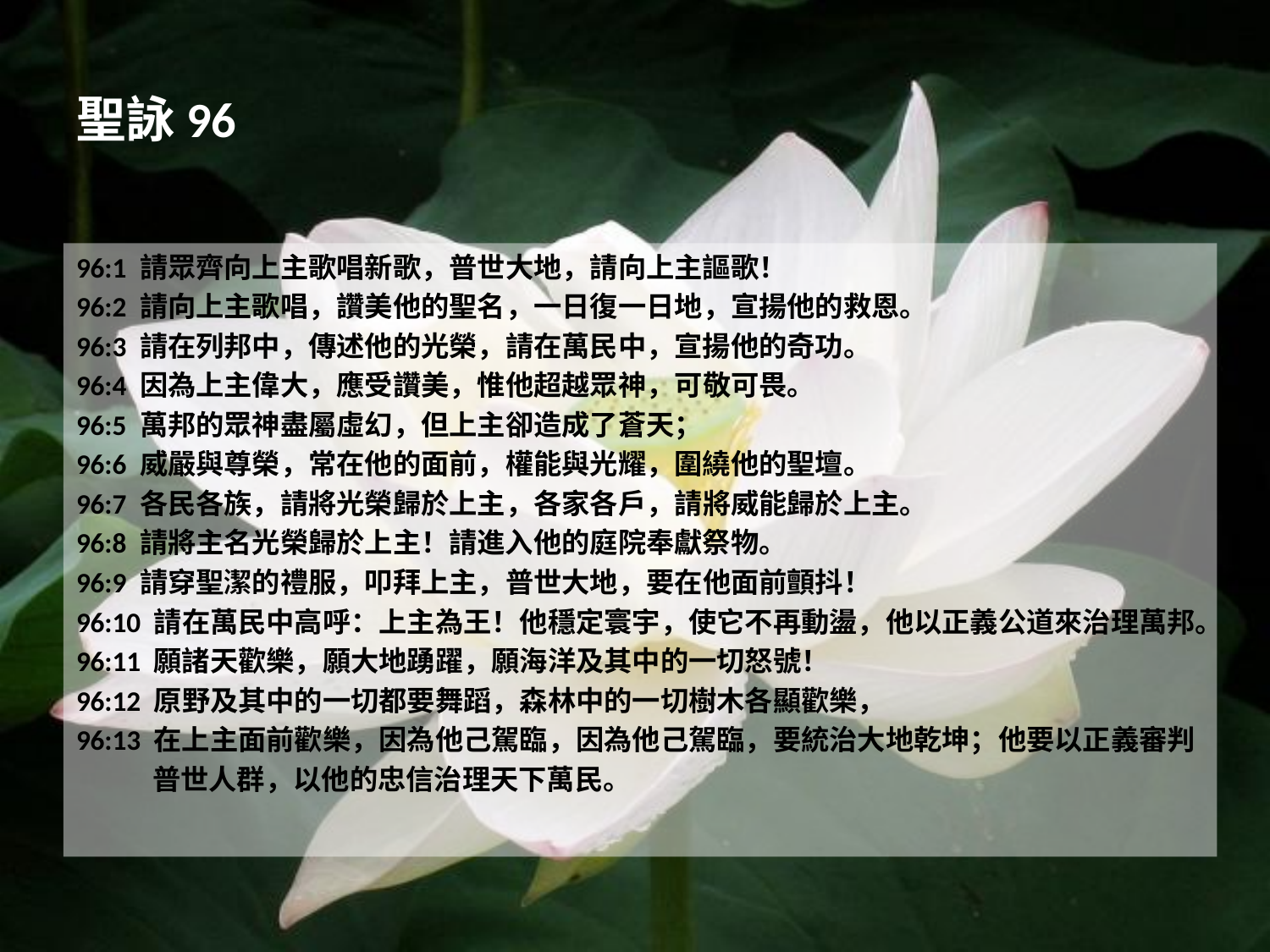

# 聖詠96

96:1 請眾齊向上主歌唱新歌，普世大地，請向上主謳歌！
96:2 請向上主歌唱，讚美他的聖名，一日復一日地，宣揚他的救恩。
96:3 請在列邦中，傳述他的光榮，請在萬民中，宣揚他的奇功。
96:4 因為上主偉大，應受讚美，惟他超越眾神，可敬可畏。
96:5 萬邦的眾神盡屬虛幻，但上主卻造成了蒼天；
96:6 威嚴與尊榮，常在他的面前，權能與光耀，圍繞他的聖壇。
96:7 各民各族，請將光榮歸於上主，各家各戶，請將威能歸於上主。
96:8 請將主名光榮歸於上主！請進入他的庭院奉獻祭物。
96:9 請穿聖潔的禮服，叩拜上主，普世大地，要在他面前顫抖！
96:10 請在萬民中高呼：上主為王！他穩定寰宇，使它不再動盪，他以正義公道來治理萬邦。
96:11 願諸天歡樂，願大地踴躍，願海洋及其中的一切怒號！
96:12 原野及其中的一切都要舞蹈，森林中的一切樹木各顯歡樂，
96:13 在上主面前歡樂，因為他己駕臨，因為他己駕臨，要統治大地乾坤；他要以正義審判
           普世人群，以他的忠信治理天下萬民。